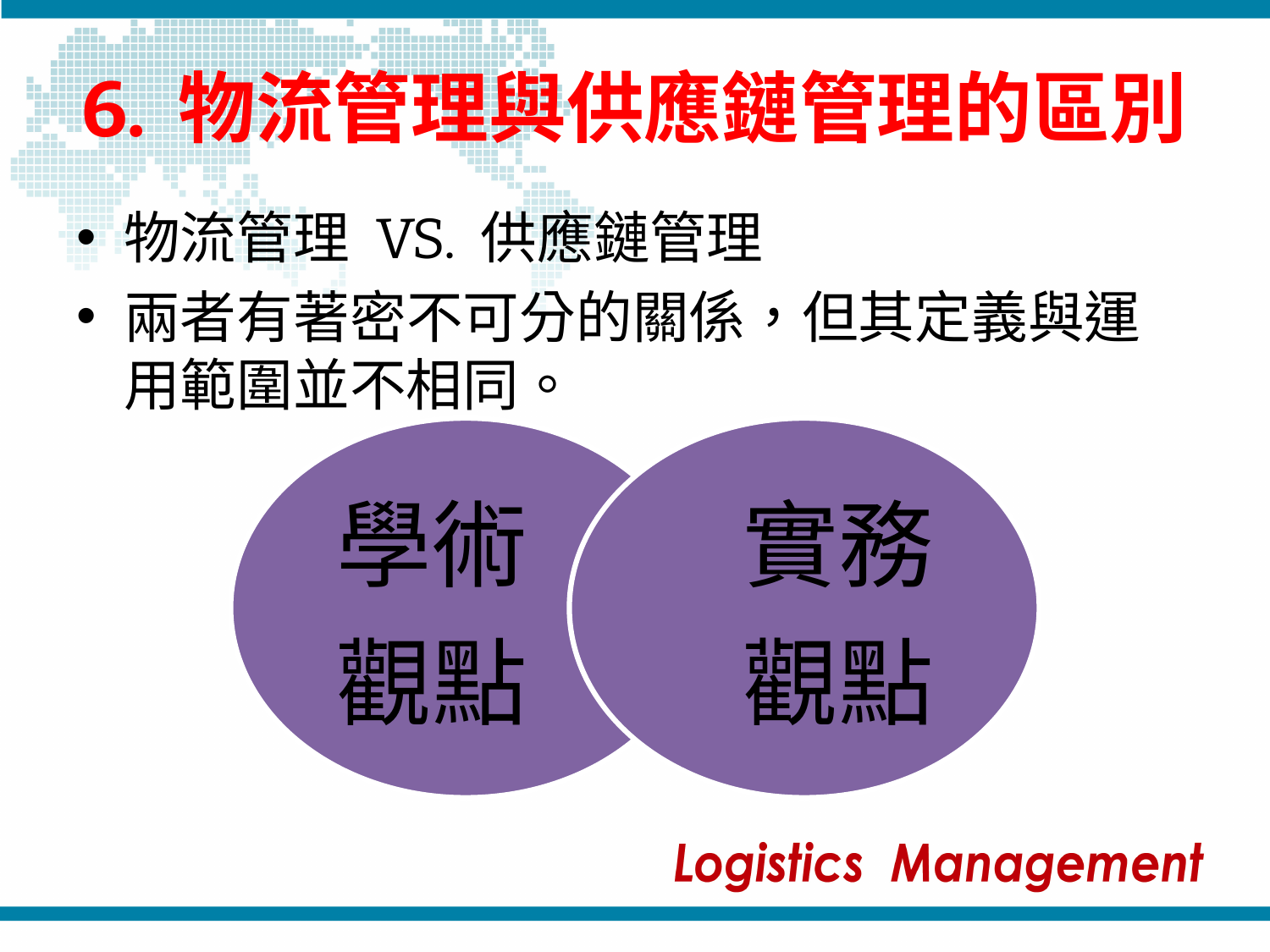

# 6. 物流管理與供應鏈管理的區別
物流管理 VS. 供應鏈管理
兩者有著密不可分的關係，但其定義與運用範圍並不相同。
學術觀點
實務觀點